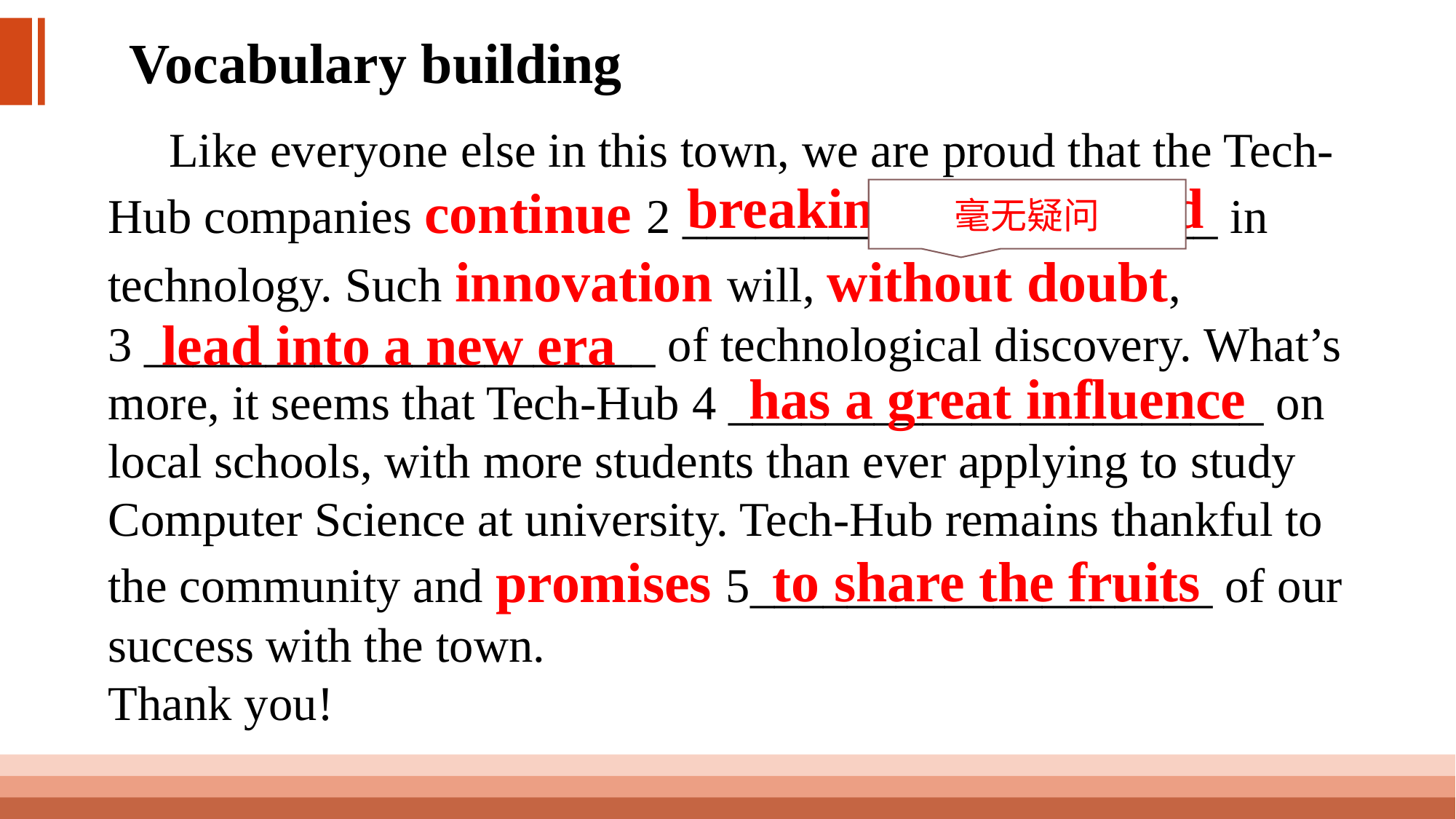

Vocabulary building

     Like everyone else in this town, we are proud that the Tech-Hub companies continue 2 ______________________ in technology. Such innovation will, without doubt,
3 _____________________ of technological discovery. What’s more, it seems that Tech-Hub 4 ______________________ on local schools, with more students than ever applying to study Computer Science at university. Tech-Hub remains thankful to the community and promises 5___________________ of our success with the town.
Thank you!

 breaking new ground
毫无疑问
lead into a new era
has a great influence
 to share the fruits